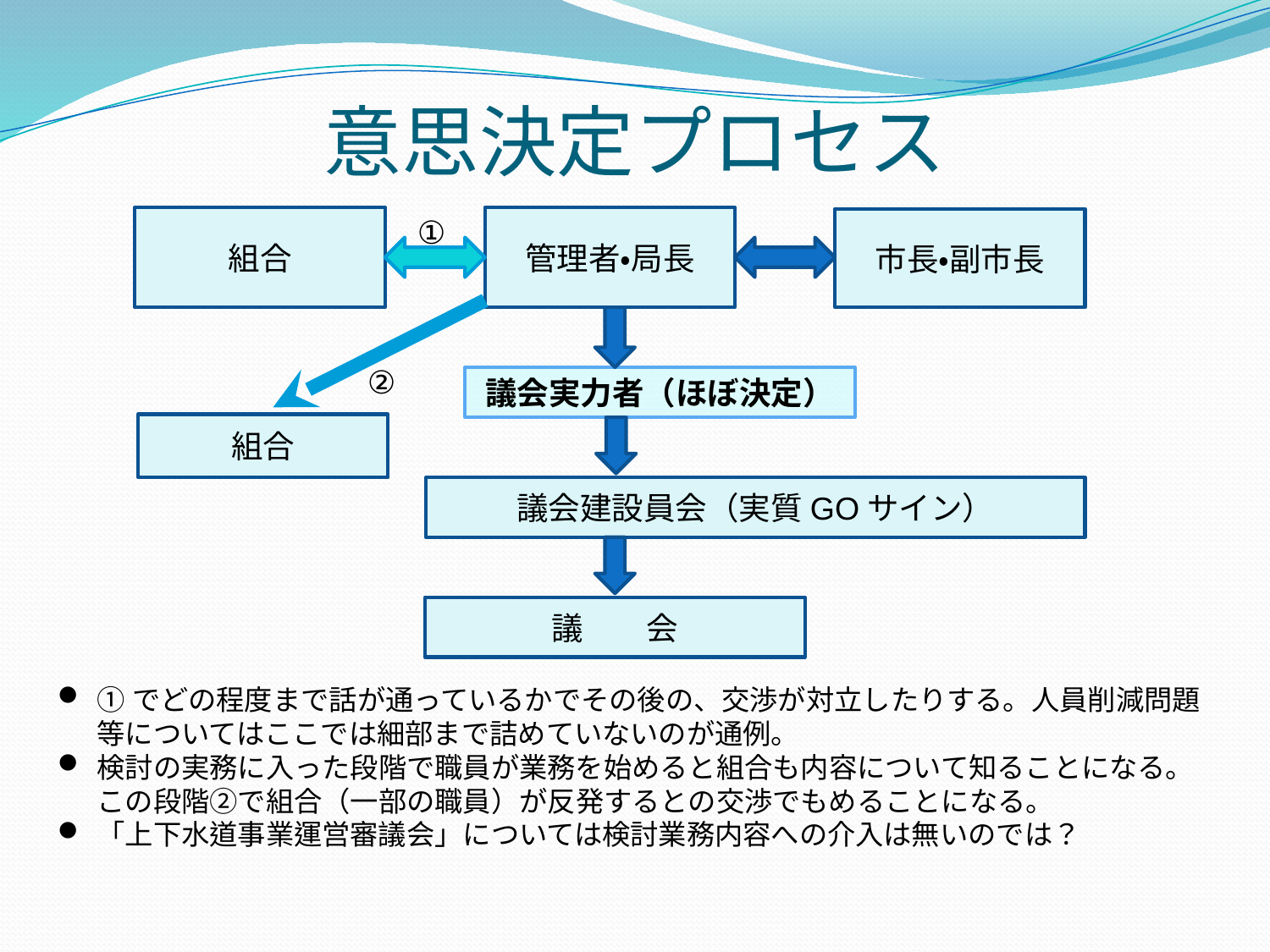

# 意思決定プロセス
①
組合
管理者・局長
市長・副市長

②
議会実力者（ほぼ決定）
組合

議会建設員会（実質GOサイン）

議　　会
①でどの程度まで話が通っているかでその後の、交渉が対立したりする。人員削減問題等についてはここでは細部まで詰めていないのが通例。
検討の実務に入った段階で職員が業務を始めると組合も内容について知ることになる。　この段階②で組合（一部の職員）が反発するとの交渉でもめることになる。
「上下水道事業運営審議会」については検討業務内容への介入は無いのでは？